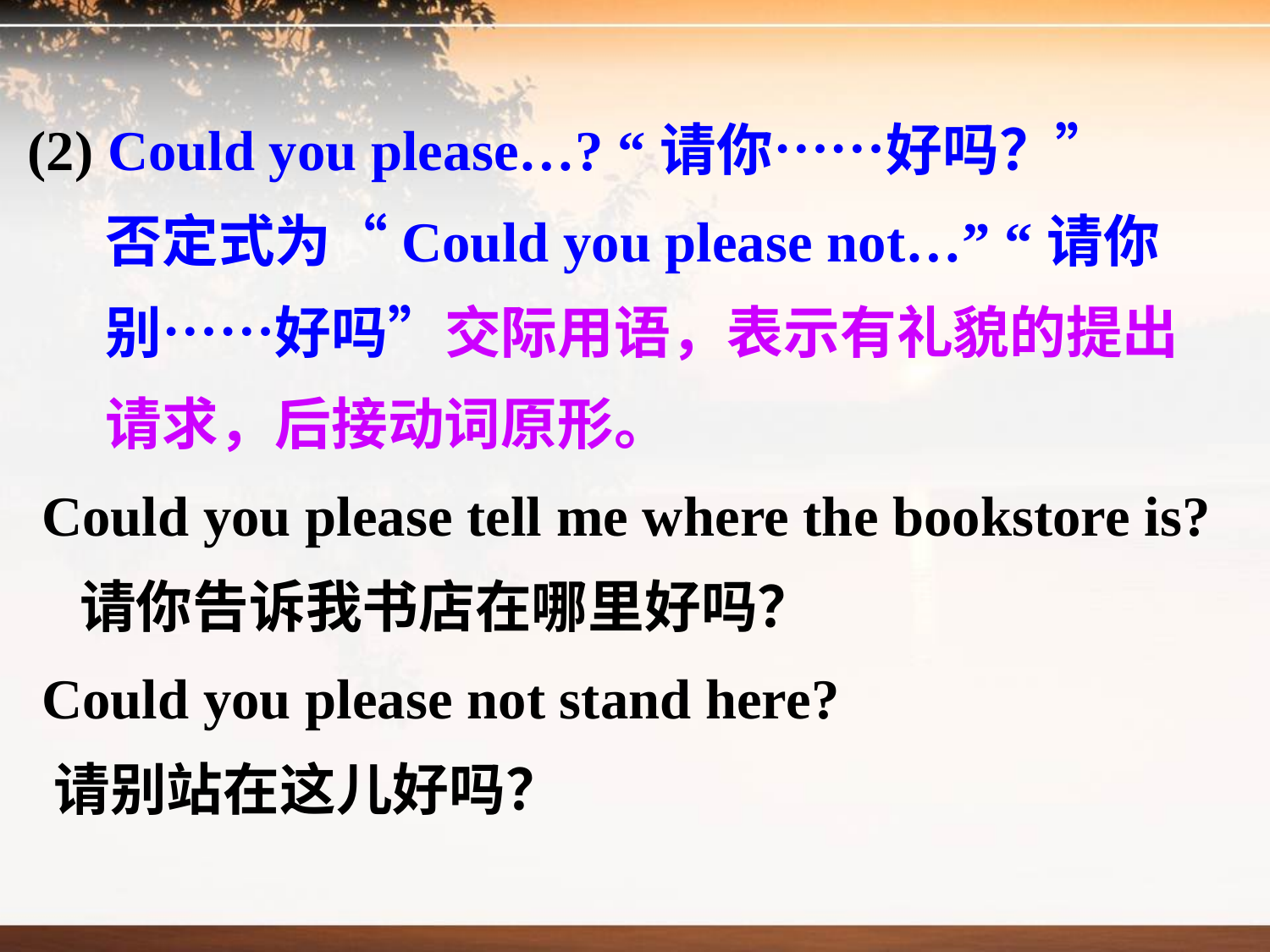

(2) Could you please…? “请你……好吗？”
     否定式为“Could you please not…” “请你
     别……好吗”交际用语，表示有礼貌的提出
     请求，后接动词原形。
 Could you please tell me where the bookstore is?
   请你告诉我书店在哪里好吗？
 Could you please not stand here?
 请别站在这儿好吗？